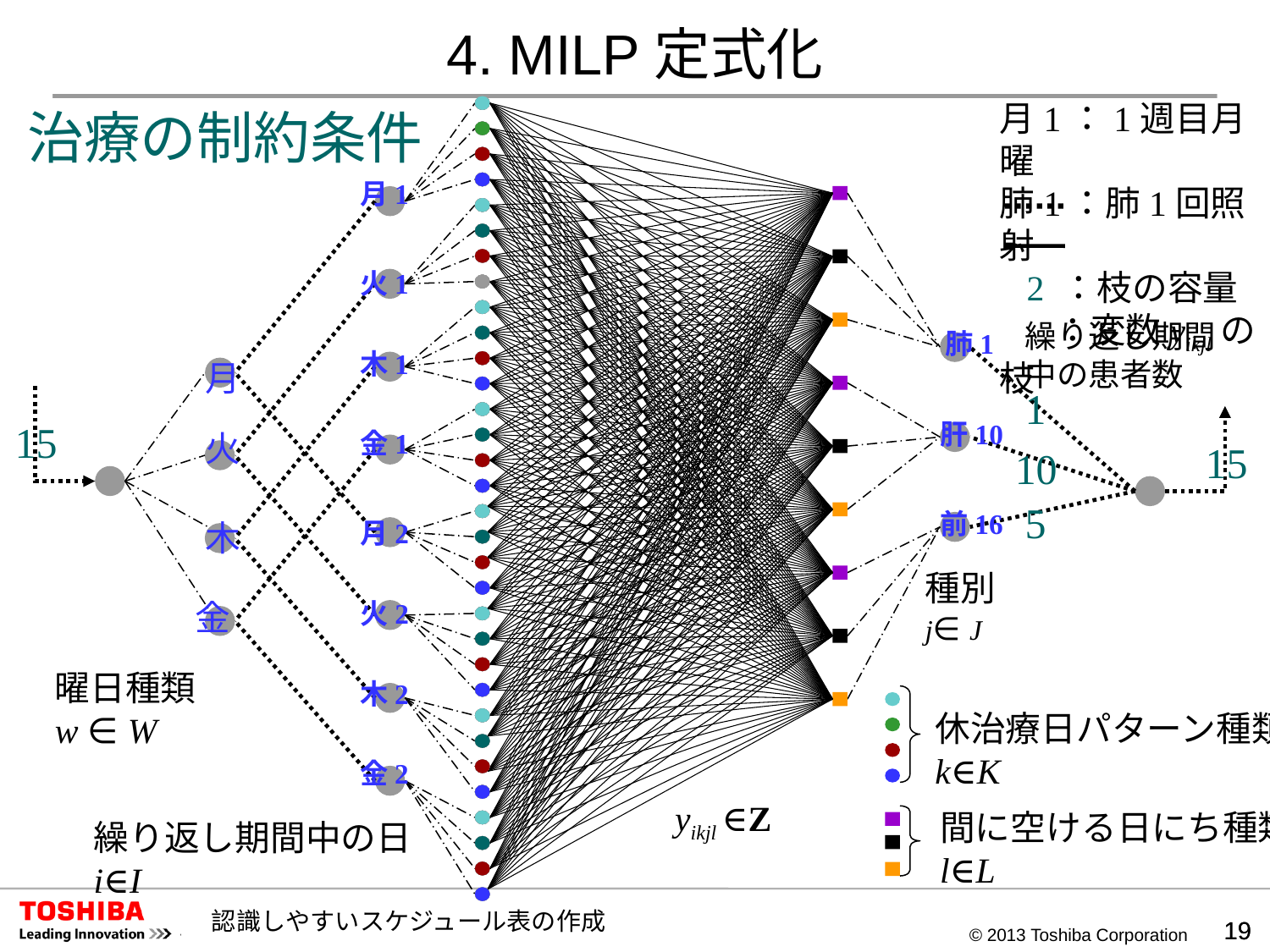

# 4. MILP定式化
治療の制約条件

月1：1週目月曜
肺1：肺1回照射
   2 ：枝の容量
      ：変数yikjlの枝

月1

火1

繰り返し期間中の患者数

肺1

木1

月

1

15
肝10

火
金1

15

10

5

前16

木
月2

種別
j∈ J

金
火2

曜日種類
w ∈ W
木2

休治療日パターン種類
k∈K

金2

yikjl ∈Z

間に空ける日にち種類
l∈L

繰り返し期間中の日
i∈I

認識しやすいスケジュール表の作成